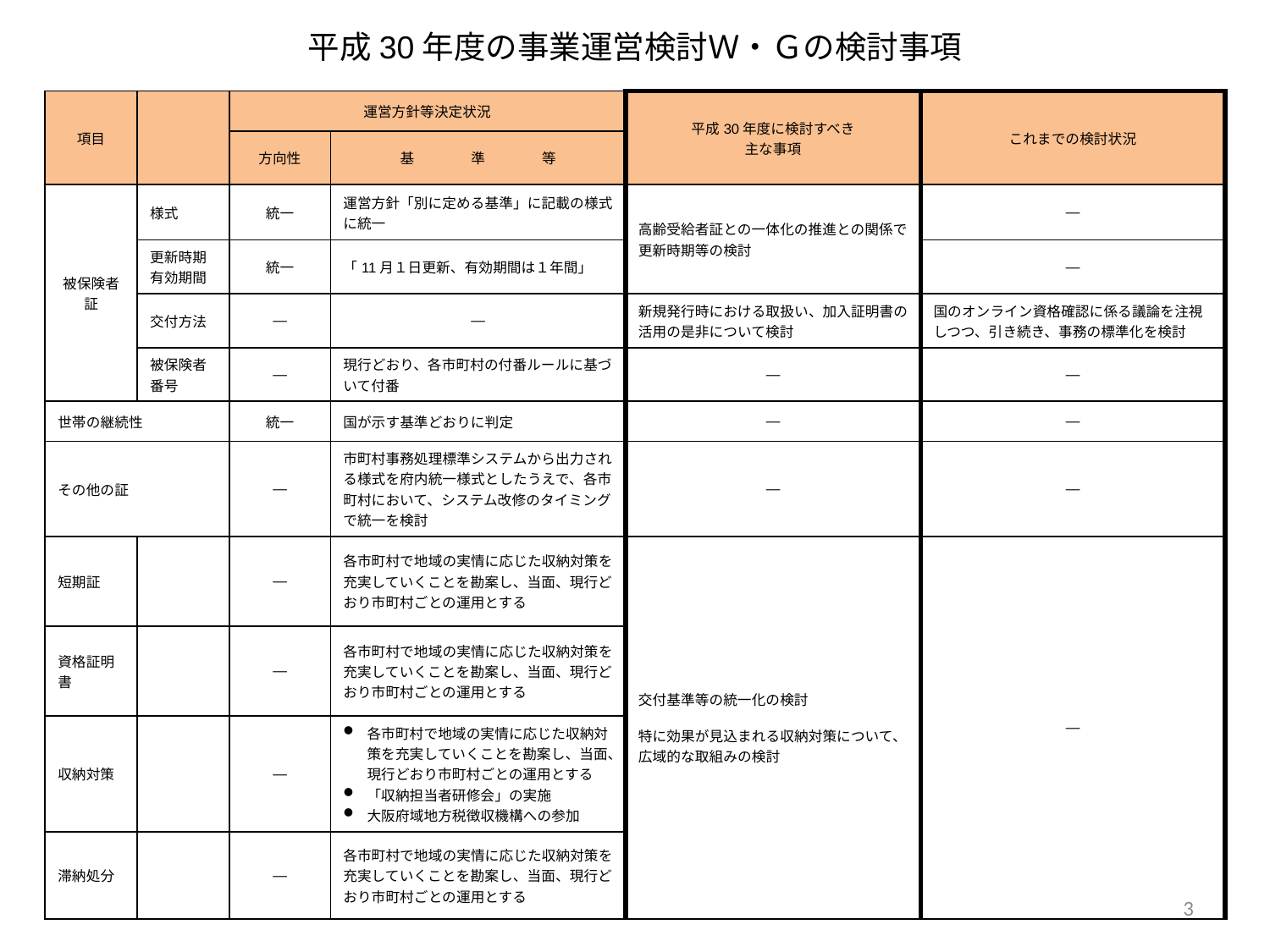

# 平成30年度の事業運営検討Ｗ・Ｇの検討事項
| 項目 |  | 運営方針等決定状況 |  | 平成30年度に検討すべき 主な事項 | これまでの検討状況 |
| --- | --- | --- | --- | --- | --- |
|  |  | 方向性 | 基　　　　準　　　　等 |  |  |
| 被保険者証 | 様式 | 統一 | 運営方針「別に定める基準」に記載の様式に統一 | 高齢受給者証との一体化の推進との関係で更新時期等の検討 | ― |
|  | 更新時期 有効期間 | 統一 | 「11月１日更新、有効期間は１年間」 |  | ― |
|  | 交付方法 | ― | ― | 新規発行時における取扱い、加入証明書の活用の是非について検討 | 国のオンライン資格確認に係る議論を注視しつつ、引き続き、事務の標準化を検討 |
|  | 被保険者番号 | ― | 現行どおり、各市町村の付番ルールに基づいて付番 | ― | ― |
| 世帯の継続性 |  | 統一 | 国が示す基準どおりに判定 | ― | ― |
| その他の証 |  | ― | 市町村事務処理標準システムから出力される様式を府内統一様式としたうえで、各市町村において、システム改修のタイミングで統一を検討 | ― | ― |
| 短期証 |  | ― | 各市町村で地域の実情に応じた収納対策を充実していくことを勘案し、当面、現行どおり市町村ごとの運用とする | 交付基準等の統一化の検討 特に効果が見込まれる収納対策について、広域的な取組みの検討 | ― |
| 資格証明書 |  | ― | 各市町村で地域の実情に応じた収納対策を充実していくことを勘案し、当面、現行どおり市町村ごとの運用とする |  |  |
| 収納対策 |  | ― | 各市町村で地域の実情に応じた収納対策を充実していくことを勘案し、当面、現行どおり市町村ごとの運用とする 「収納担当者研修会」の実施 大阪府域地方税徴収機構への参加 |  |  |
| 滞納処分 |  | ― | 各市町村で地域の実情に応じた収納対策を充実していくことを勘案し、当面、現行どおり市町村ごとの運用とする |  |  |
3